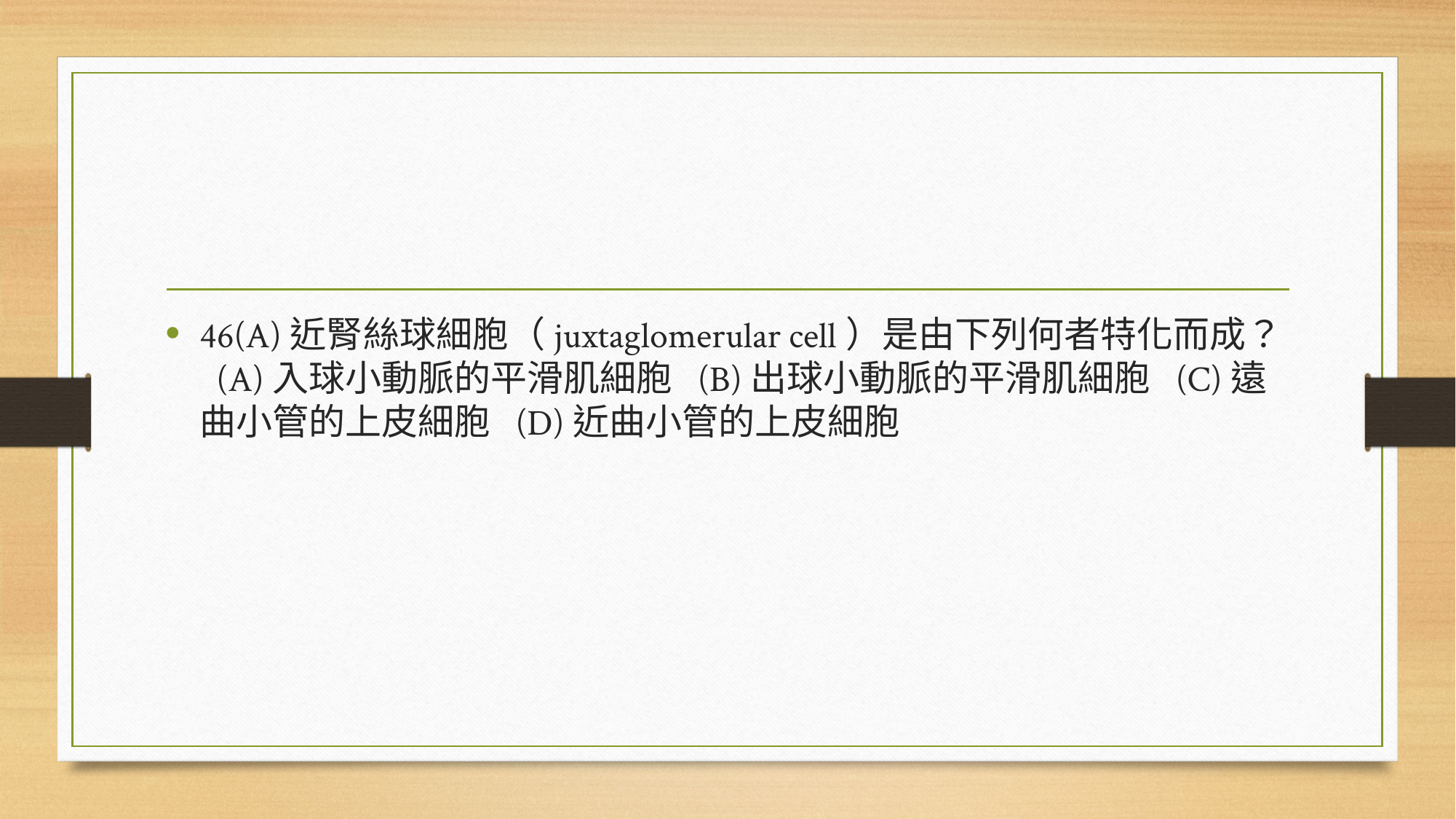

#
46(A)近腎絲球細胞（juxtaglomerular cell）是由下列何者特化而成？  (A)入球小動脈的平滑肌細胞  (B)出球小動脈的平滑肌細胞  (C)遠曲小管的上皮細胞  (D)近曲小管的上皮細胞